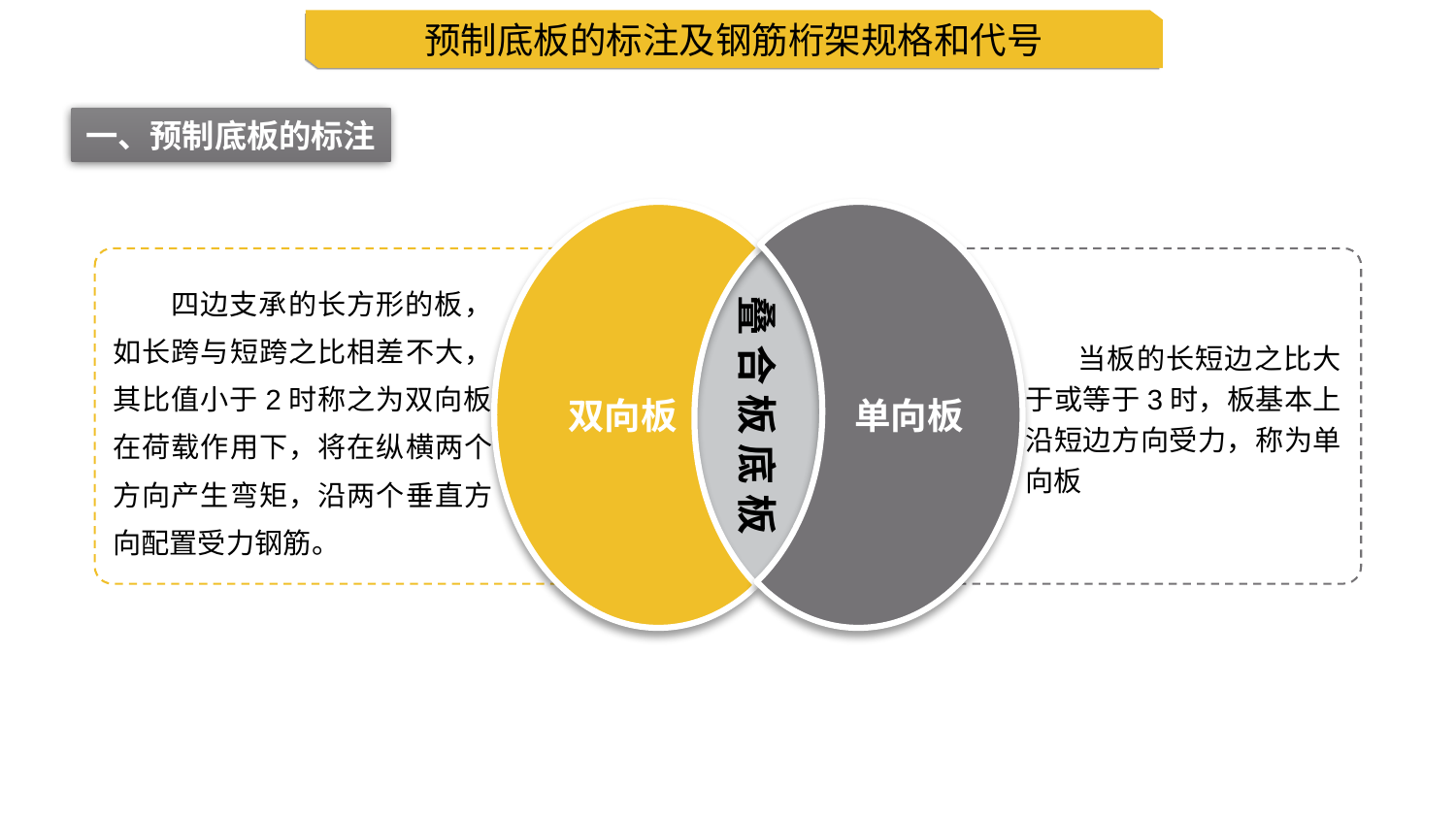

预制底板的标注及钢筋桁架规格和代号
一、预制底板的标注
双向板
单向板
叠 合 板 底 板
       四边支承的长方形的板，如长跨与短跨之比相差不大，其比值小于2时称之为双向板。在荷载作用下，将在纵横两个方向产生弯矩，沿两个垂直方向配置受力钢筋。
      当板的长短边之比大于或等于3时，板基本上沿短边方向受力，称为单向板